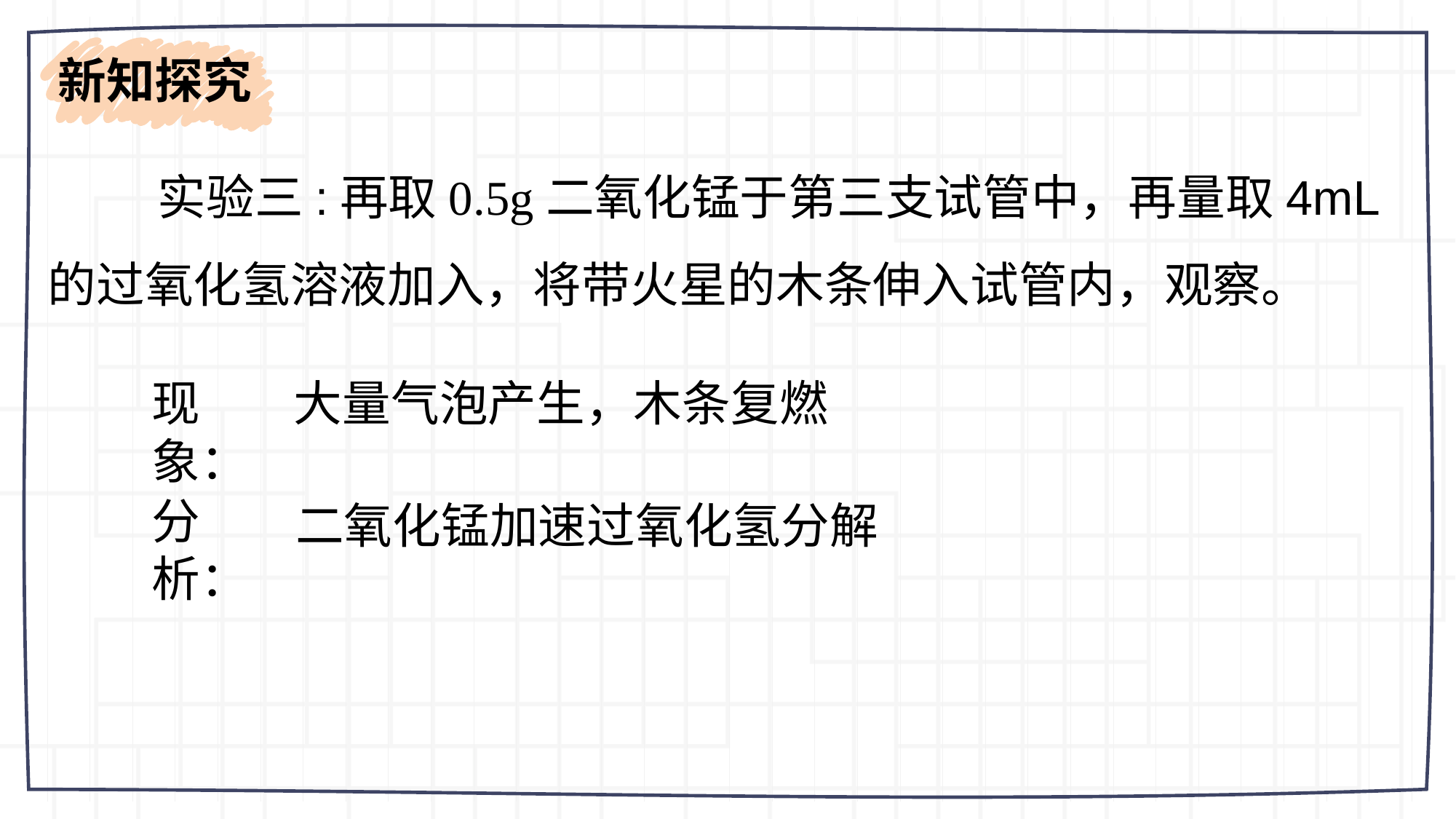

新知探究
         实验三:再取0.5g二氧化锰于第三支试管中，再量取4mL的过氧化氢溶液加入，将带火星的木条伸入试管内，观察。
现象：
大量气泡产生，木条复燃
二氧化锰加速过氧化氢分解
分析：